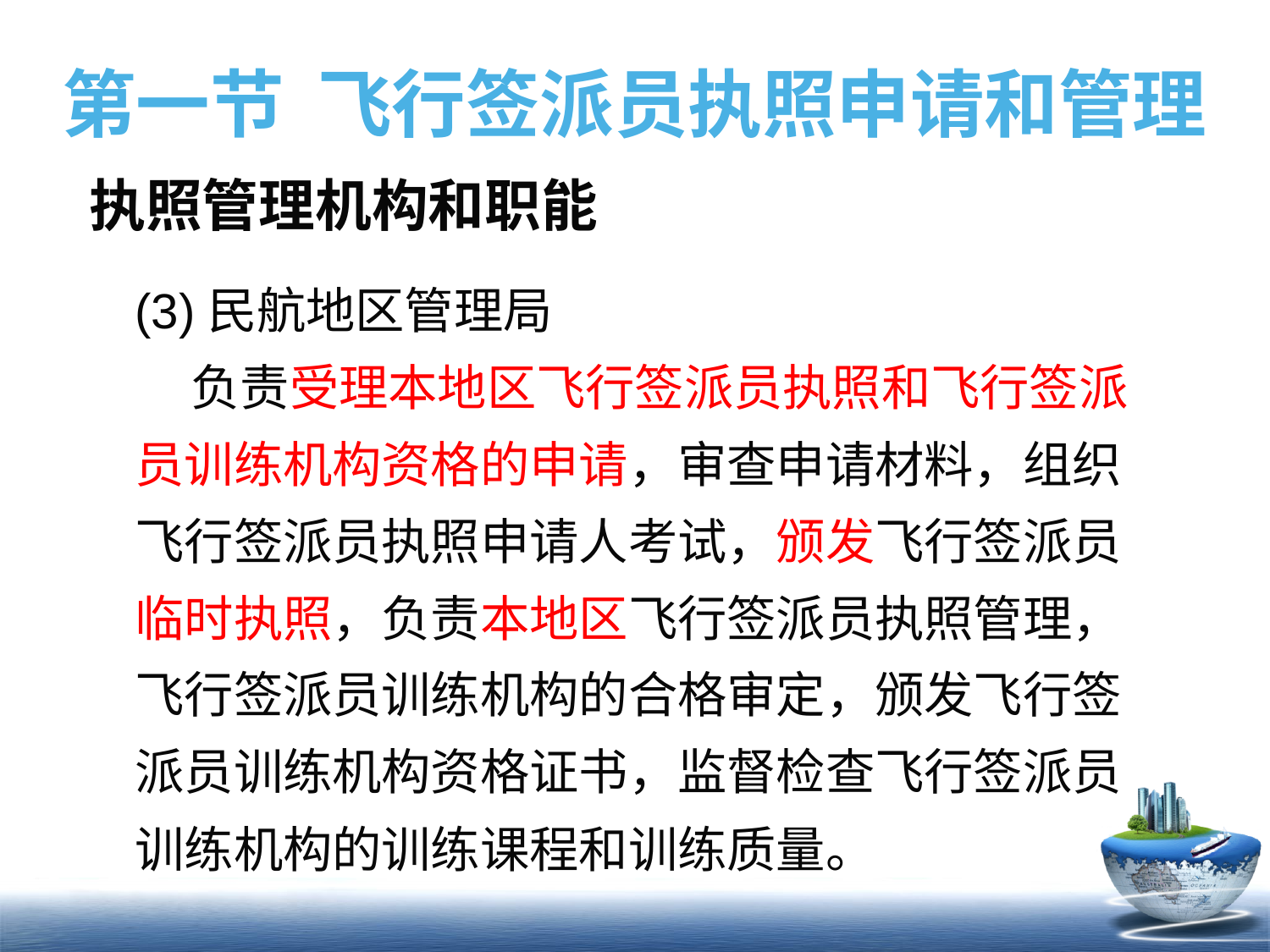

# 第一节  飞行签派员执照申请和管理
执照管理机构和职能
(3)民航地区管理局
    负责受理本地区飞行签派员执照和飞行签派员训练机构资格的申请，审查申请材料，组织飞行签派员执照申请人考试，颁发飞行签派员临时执照，负责本地区飞行签派员执照管理，飞行签派员训练机构的合格审定，颁发飞行签派员训练机构资格证书，监督检查飞行签派员训练机构的训练课程和训练质量。